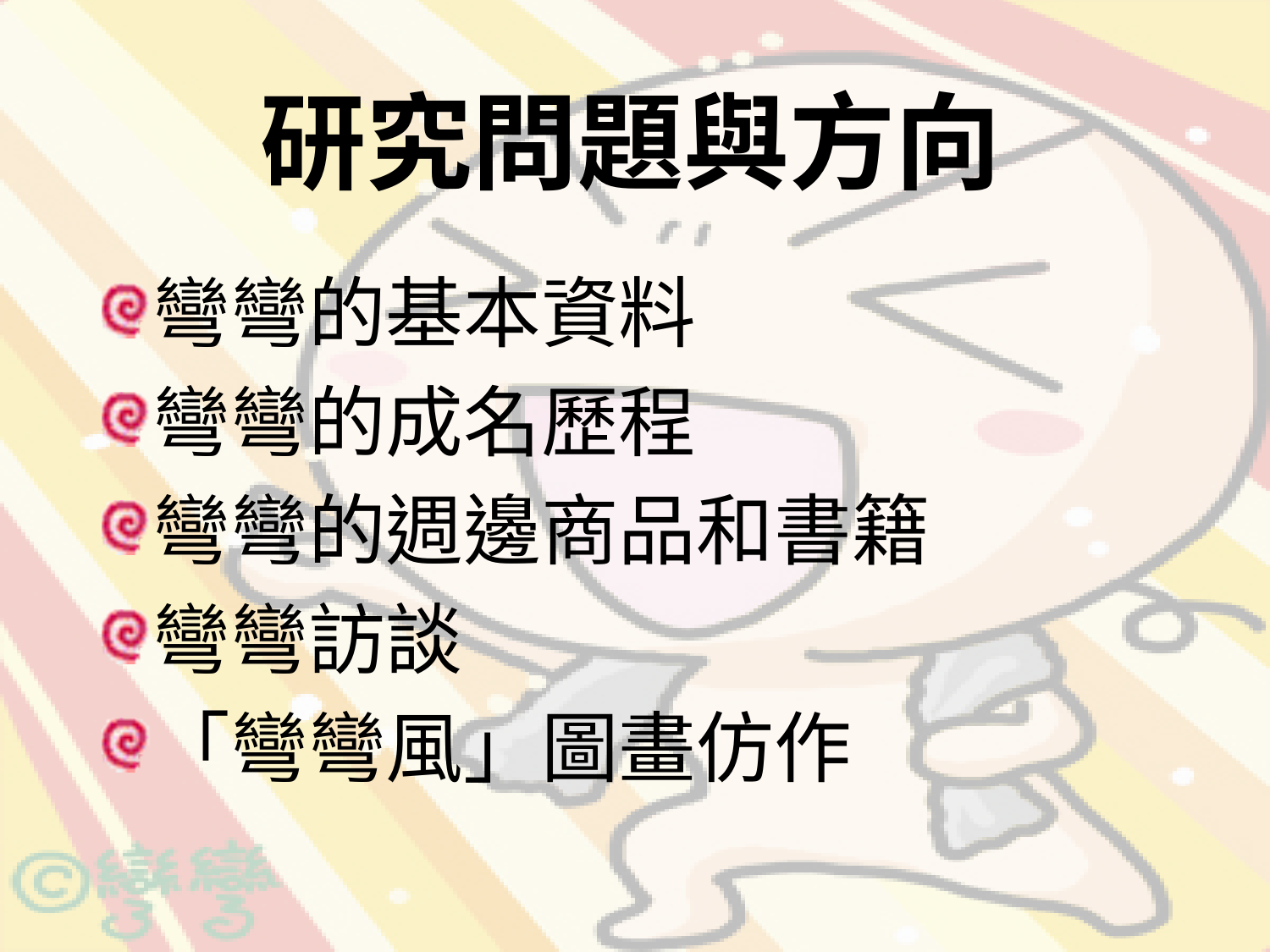

# 研究問題與方向
彎彎的基本資料
彎彎的成名歷程
彎彎的週邊商品和書籍
彎彎訪談
「彎彎風」圖畫仿作